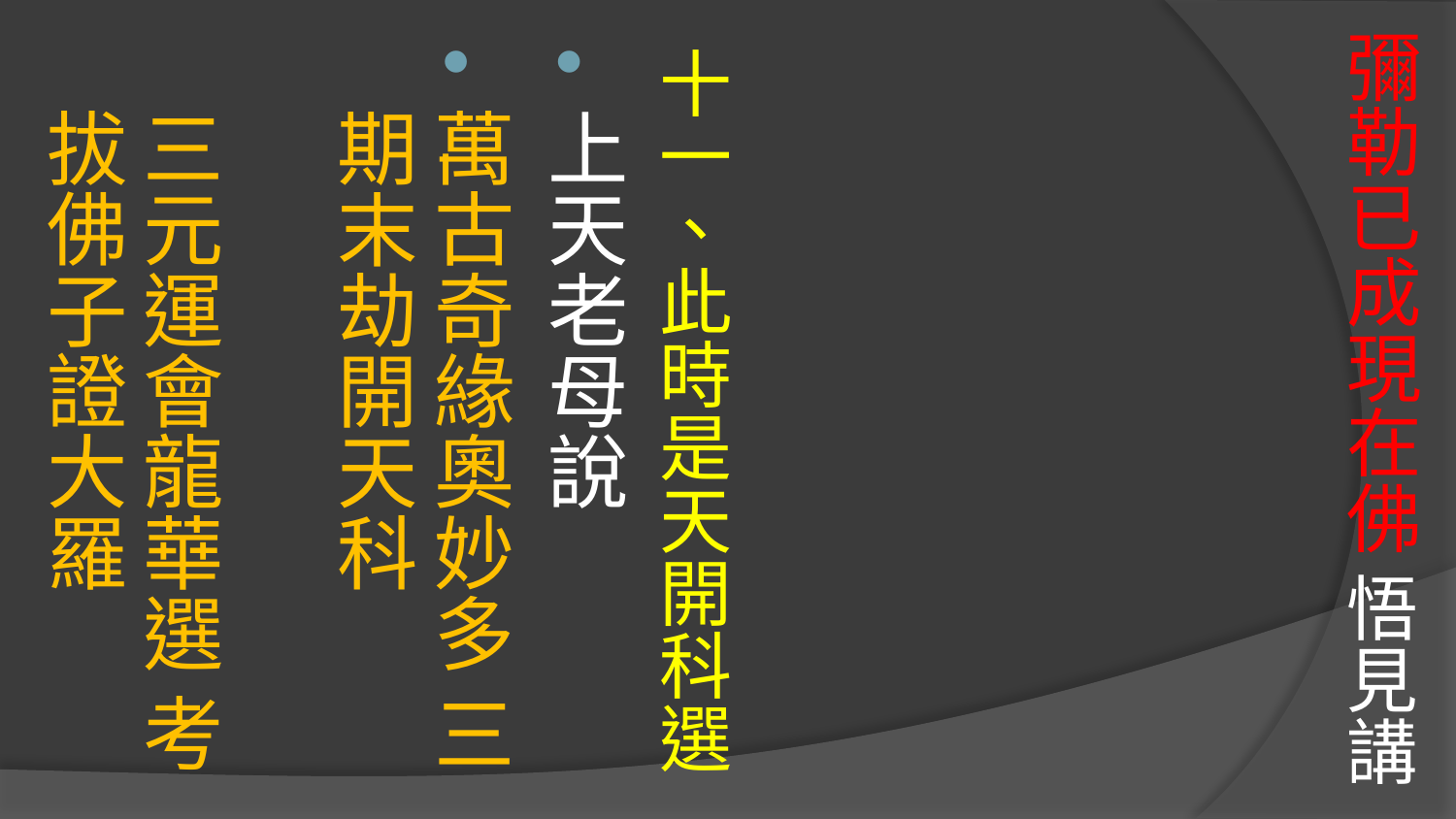

# 彌勒已成現在佛 悟見講
十一、此時是天開科選
上天老母說
萬古奇緣奧妙多 三期末劫開天科
三元運會龍華選 考拔佛子證大羅